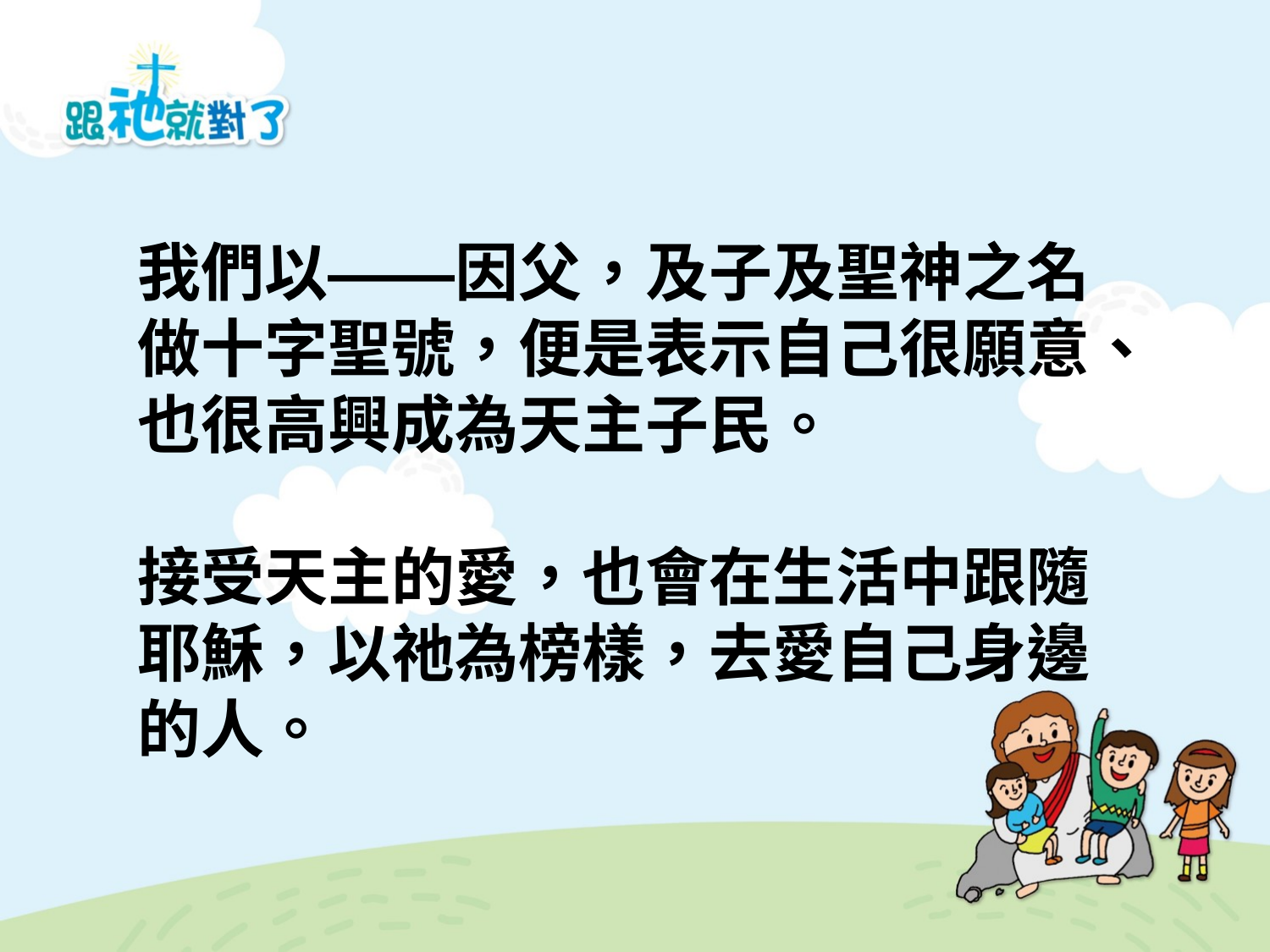

我們以——因父，及子及聖神之名做十字聖號，便是表示自己很願意、也很高興成為天主子民。

接受天主的愛，也會在生活中跟隨耶穌，以祂為榜樣，去愛自己身邊的人。